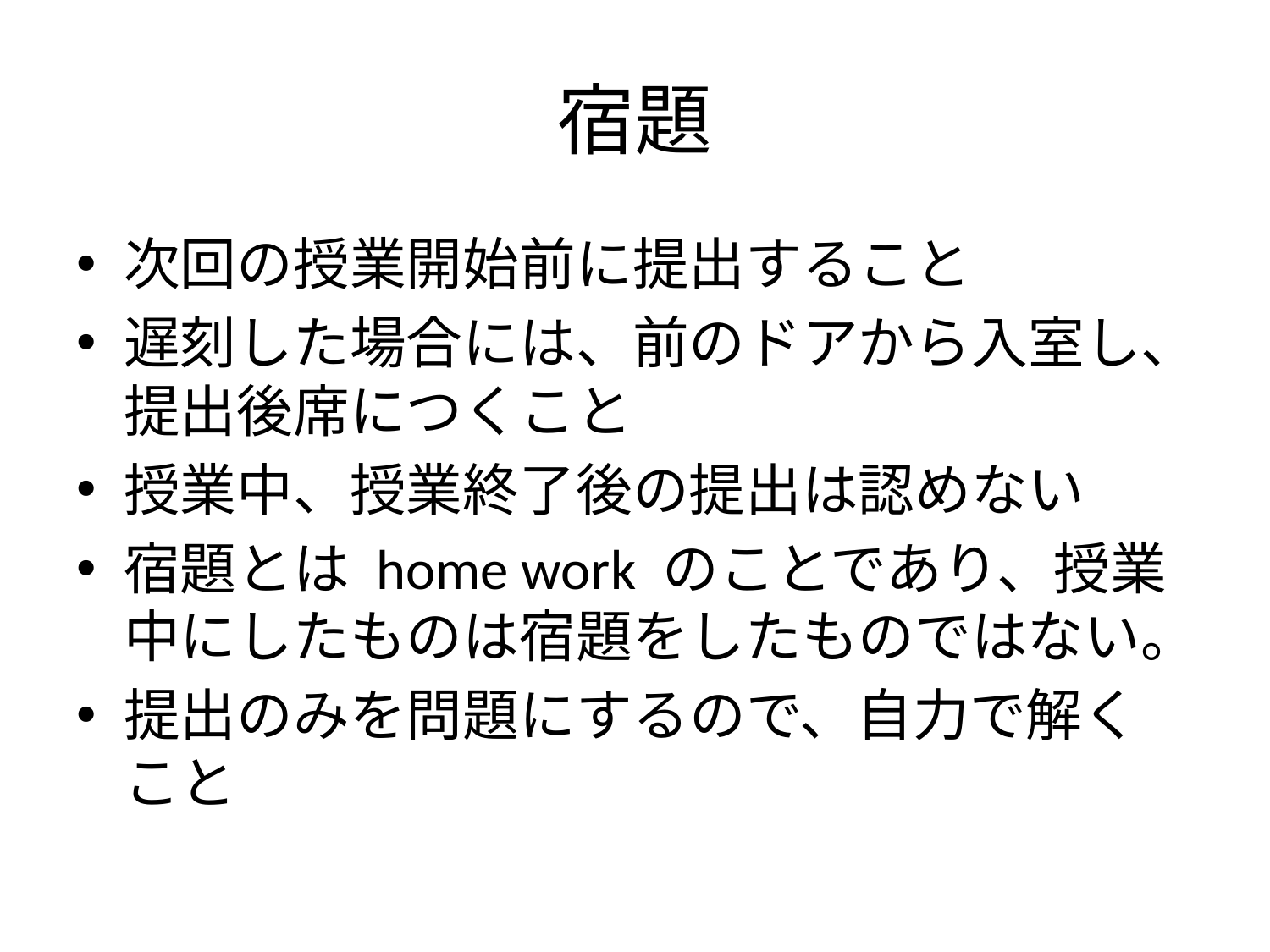

# 宿題
次回の授業開始前に提出すること
遅刻した場合には、前のドアから入室し、提出後席につくこと
授業中、授業終了後の提出は認めない
宿題とは home work のことであり、授業中にしたものは宿題をしたものではない。
提出のみを問題にするので、自力で解くこと